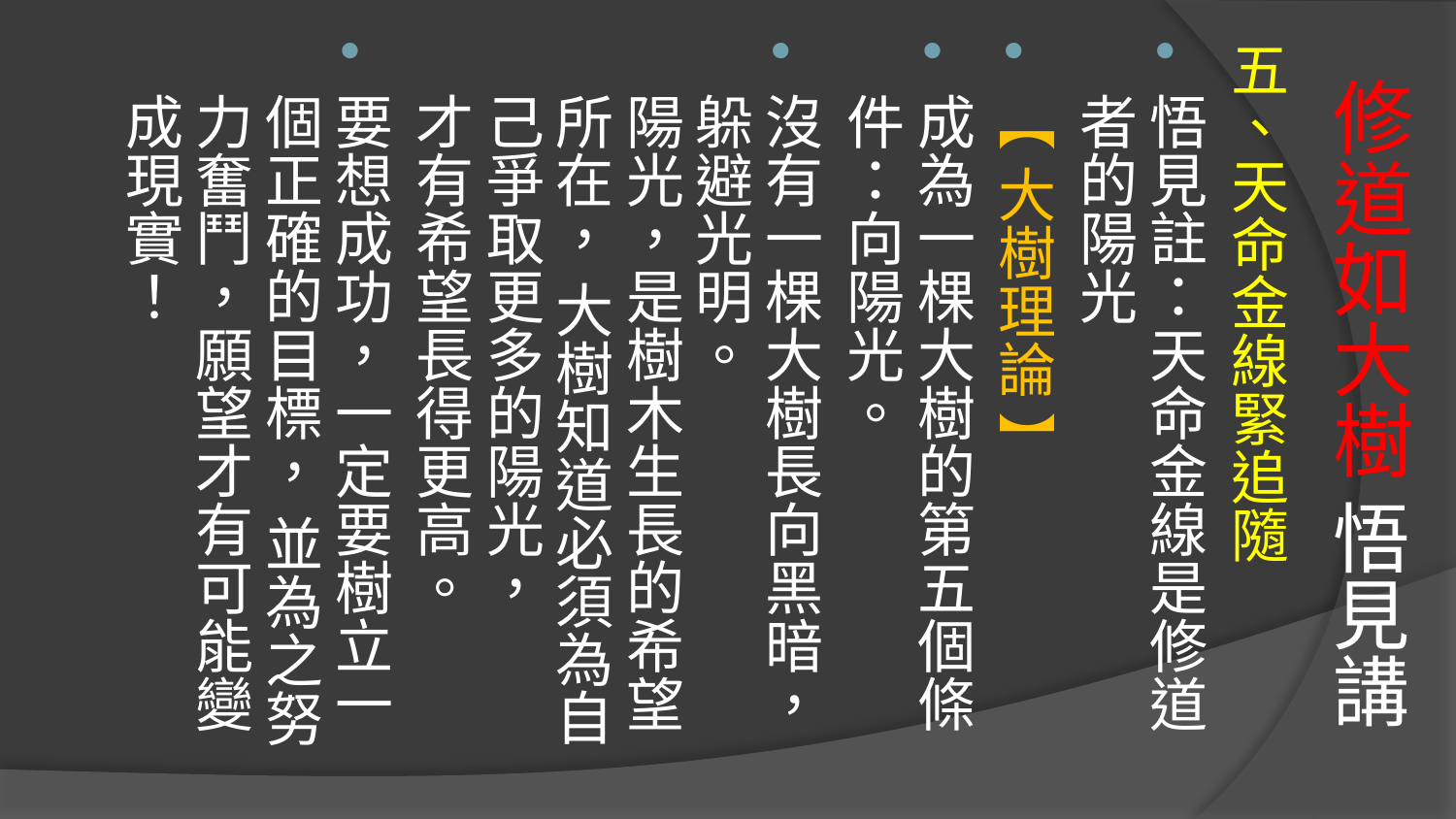

# 修道如大樹 悟見講
五、天命金線緊追隨
悟見註：天命金線是修道者的陽光
【 大樹理論 】
成為一棵大樹的第五個條件：向陽光。
沒有一棵大樹長向黑暗，躲避光明。 
陽光，是樹木生長的希望所在， 大樹知道必須為自己爭取更多的陽光，
才有希望長得更高。
要想成功，一定要樹立一個正確的目標， 並為之努力奮鬥，願望才有可能變成現實！